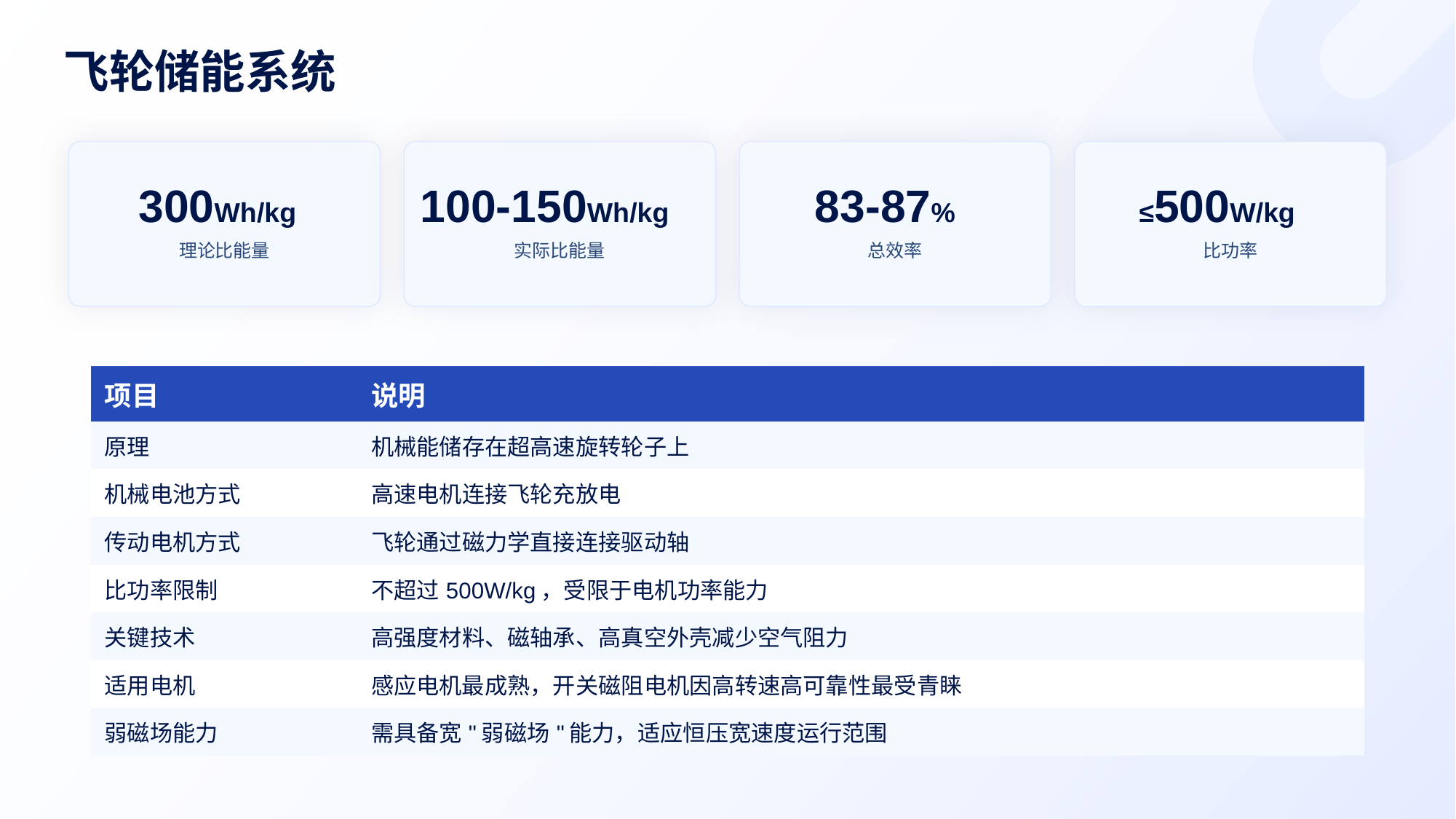

飞轮储能系统

300Wh/kg
100-150Wh/kg
83-87%
≤500W/kg
理论比能量
实际比能量
总效率
比功率
| 项目 | 说明 |
| --- | --- |
| 原理 | 机械能储存在超高速旋转轮子上 |
| 机械电池方式 | 高速电机连接飞轮充放电 |
| 传动电机方式 | 飞轮通过磁力学直接连接驱动轴 |
| 比功率限制 | 不超过500W/kg，受限于电机功率能力 |
| 关键技术 | 高强度材料、磁轴承、高真空外壳减少空气阻力 |
| 适用电机 | 感应电机最成熟，开关磁阻电机因高转速高可靠性最受青睐 |
| 弱磁场能力 | 需具备宽"弱磁场"能力，适应恒压宽速度运行范围 |